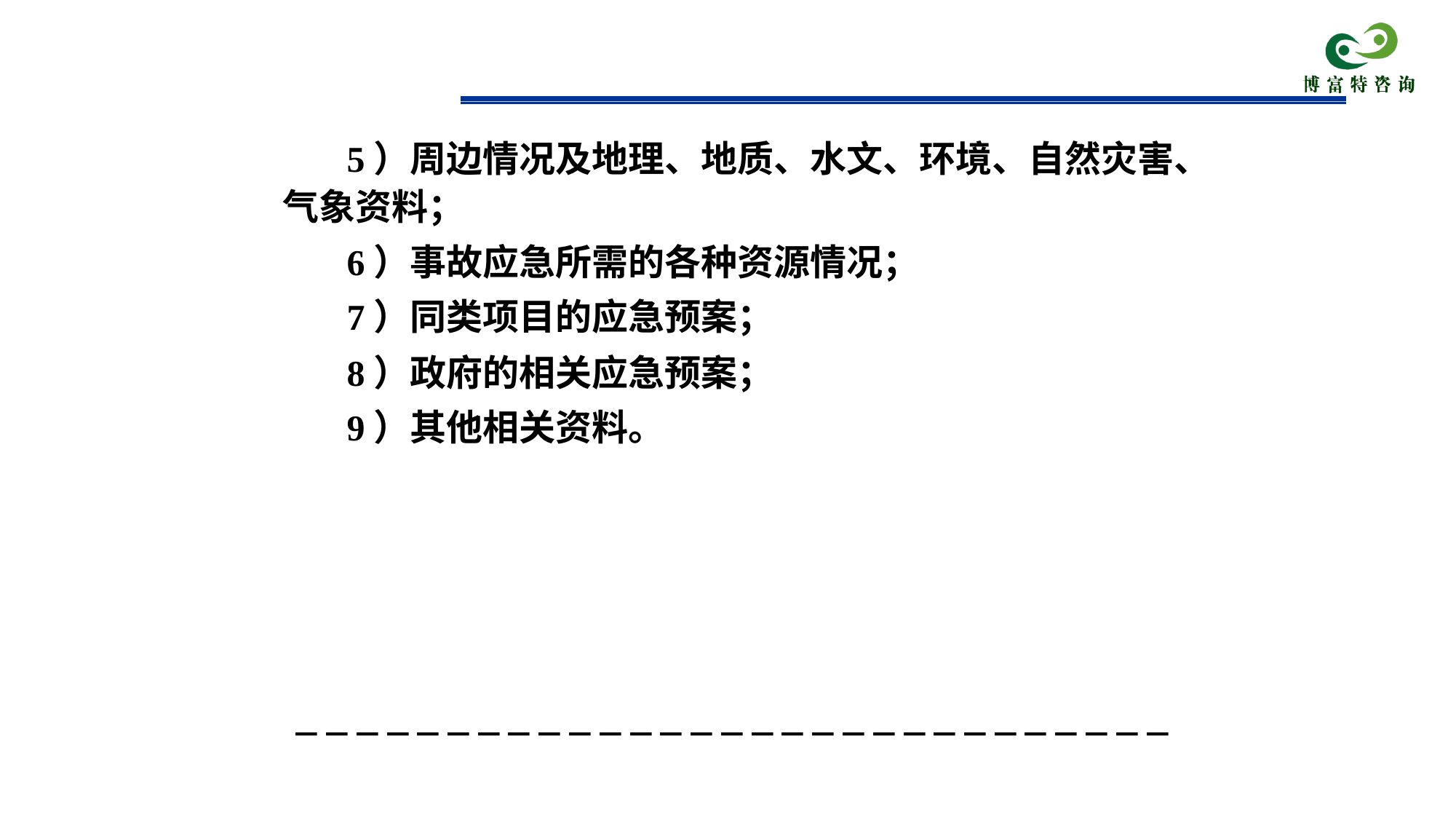

# 5）周边情况及地理、地质、水文、环境、自然灾害、气象资料；
6）事故应急所需的各种资源情况；
7）同类项目的应急预案；
8）政府的相关应急预案；
9）其他相关资料。
－－－－－－－－－－－－－－－－－－－－－－－－－－－－－